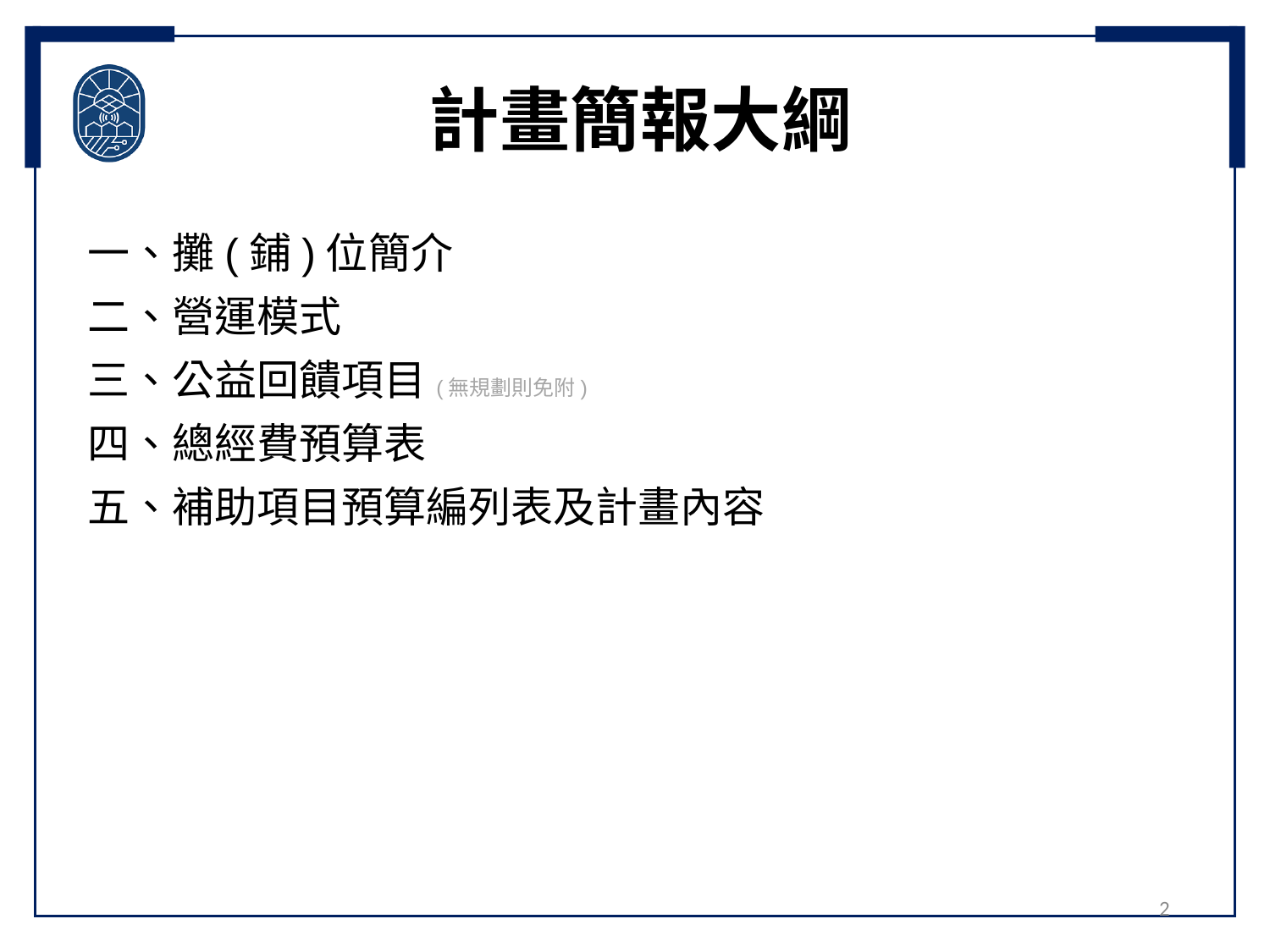

# 計畫簡報大綱
一、攤(鋪)位簡介
二、營運模式
三、公益回饋項目(無規劃則免附)
四、總經費預算表
五、補助項目預算編列表及計畫內容
2